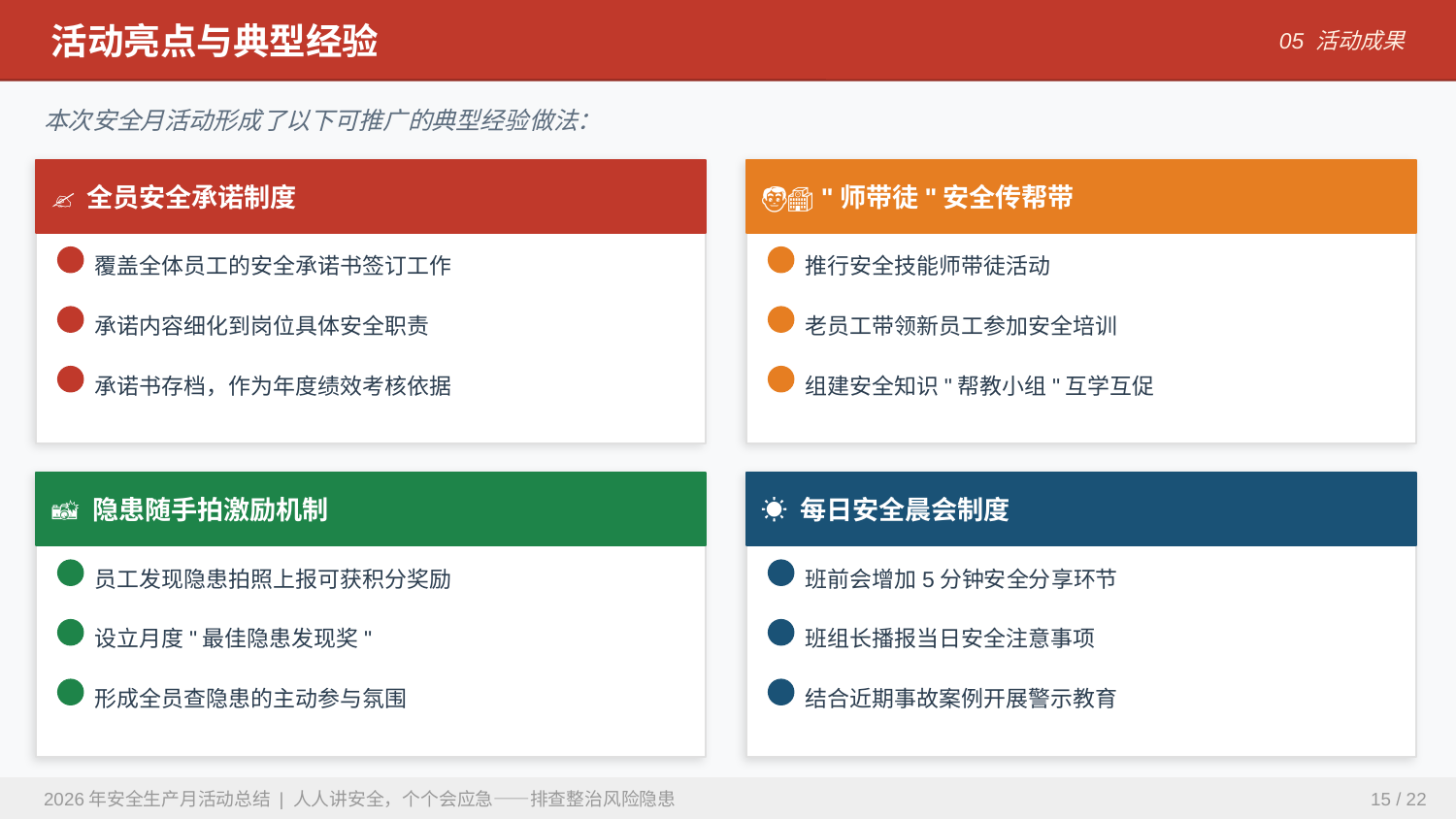

活动亮点与典型经验
05 活动成果

本次安全月活动形成了以下可推广的典型经验做法：

✍️ 全员安全承诺制度

👨‍🏫 "师带徒"安全传帮带
覆盖全体员工的安全承诺书签订工作
推行安全技能师带徒活动

承诺内容细化到岗位具体安全职责
老员工带领新员工参加安全培训

承诺书存档，作为年度绩效考核依据
组建安全知识"帮教小组"互学互促

📸 隐患随手拍激励机制

☀️ 每日安全晨会制度
员工发现隐患拍照上报可获积分奖励
班前会增加5分钟安全分享环节

设立月度"最佳隐患发现奖"
班组长播报当日安全注意事项

形成全员查隐患的主动参与氛围
结合近期事故案例开展警示教育

2026年安全生产月活动总结 | 人人讲安全，个个会应急——排查整治风险隐患
15 / 22